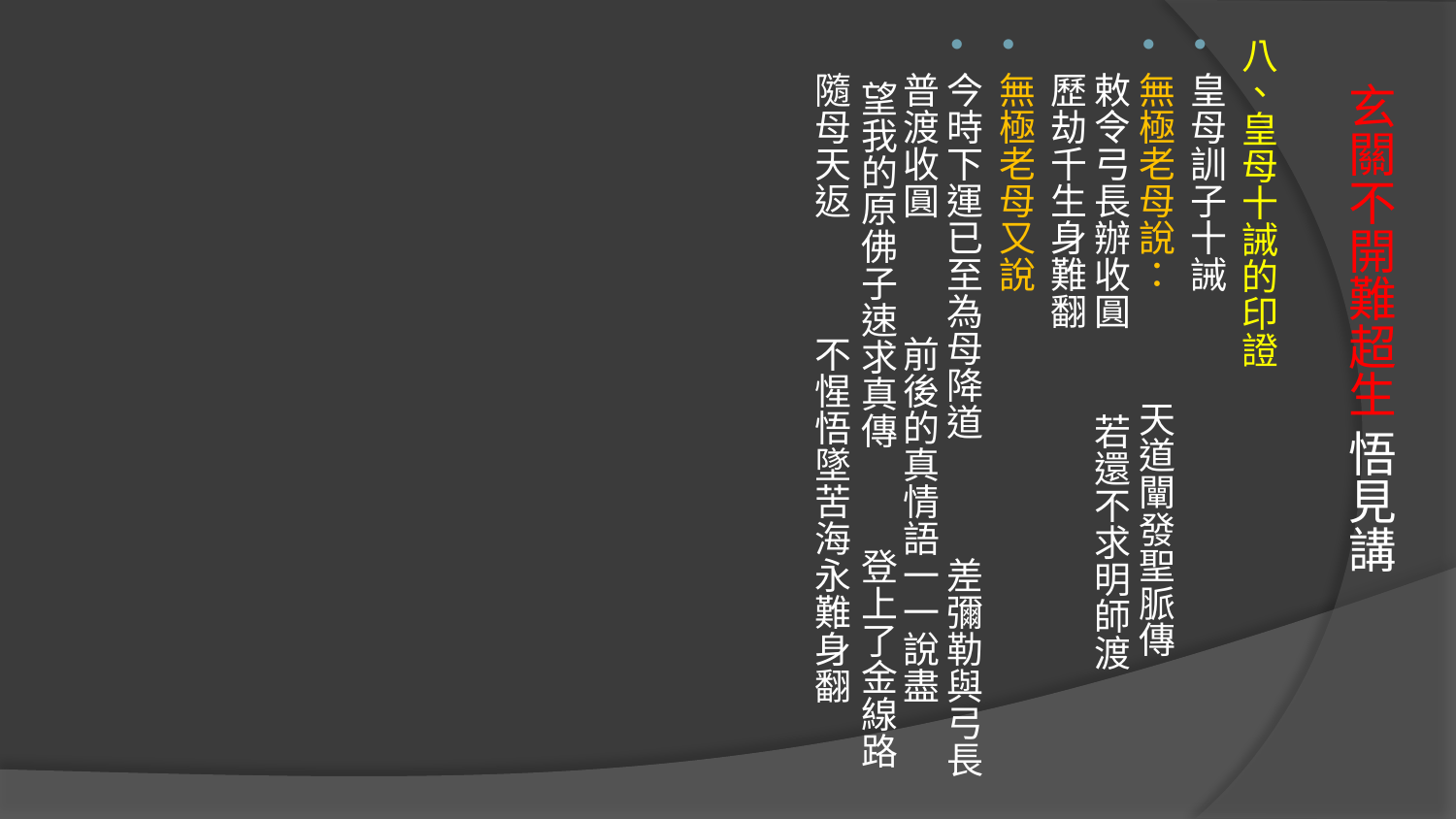

八、皇母十誡的印證
皇母訓子十誡
無極老母說：             天道闡發聖脈傳             敕令弓長辦收圓          若還不求明師渡           歷劫千生身難翻
無極老母又說
今時下運已至為母降道              差彌勒與弓長普渡收圓              前後的真情語一一說盡           望我的原佛子速求真傳            登上了金線路隨母天返              不惺悟墜苦海永難身翻

# 玄關不開難超生 悟見講